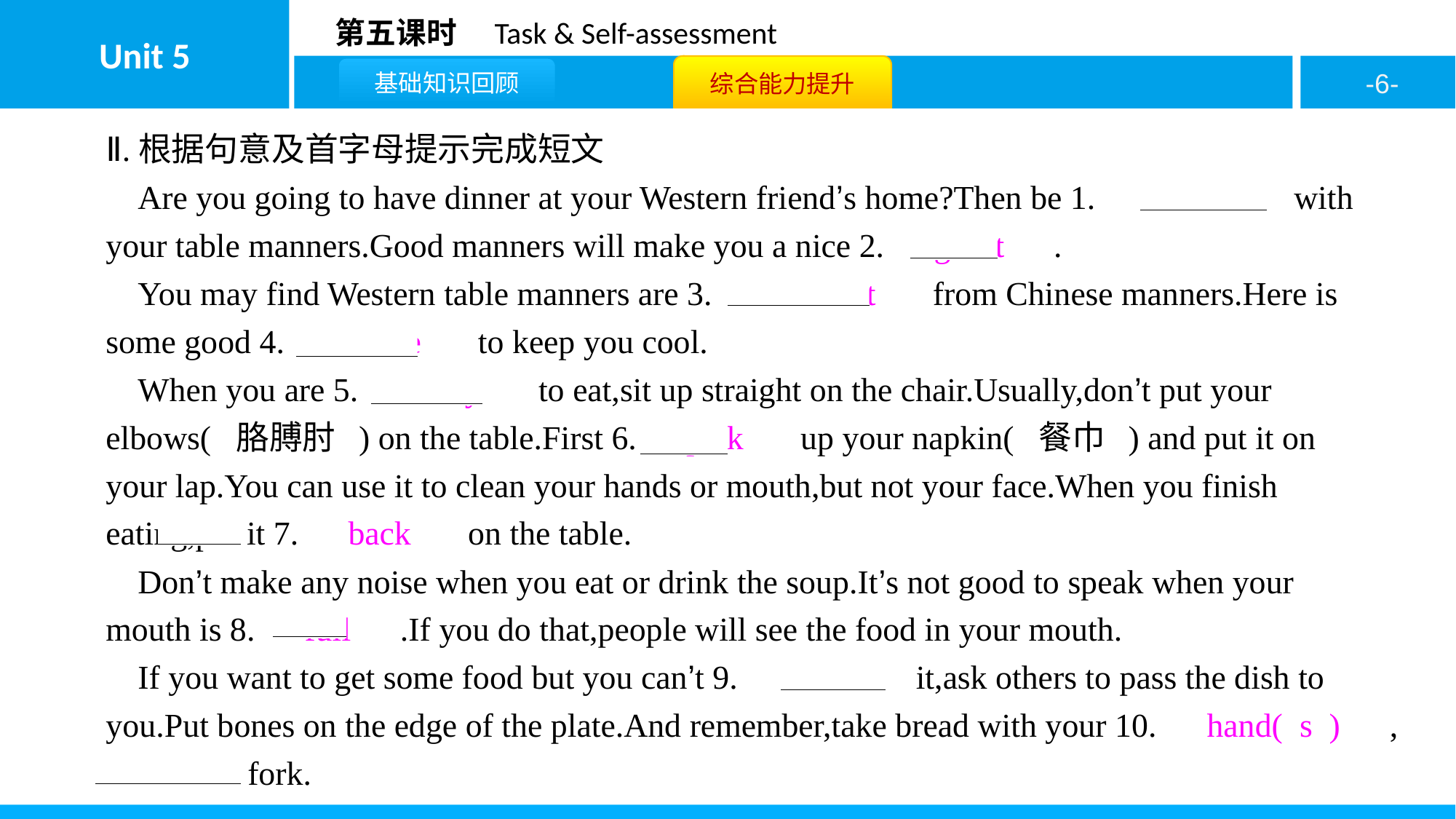

Ⅱ.根据句意及首字母提示完成短文
Are you going to have dinner at your Western friend’s home?Then be 1.　careful　 with your table manners.Good manners will make you a nice 2.　guest　.
You may find Western table manners are 3.　different　 from Chinese manners.Here is some good 4.　advice　 to keep you cool.
When you are 5.　ready　 to eat,sit up straight on the chair.Usually,don’t put your elbows(  胳膊肘  ) on the table.First 6.　pick　 up your napkin(  餐巾  ) and put it on your lap.You can use it to clean your hands or mouth,but not your face.When you finish eating,put it 7.　back　 on the table.
Don’t make any noise when you eat or drink the soup.It’s not good to speak when your mouth is 8.　full　.If you do that,people will see the food in your mouth.
If you want to get some food but you can’t 9.　reach　 it,ask others to pass the dish to you.Put bones on the edge of the plate.And remember,take bread with your 10.　hand(  s  )　,not with a fork.